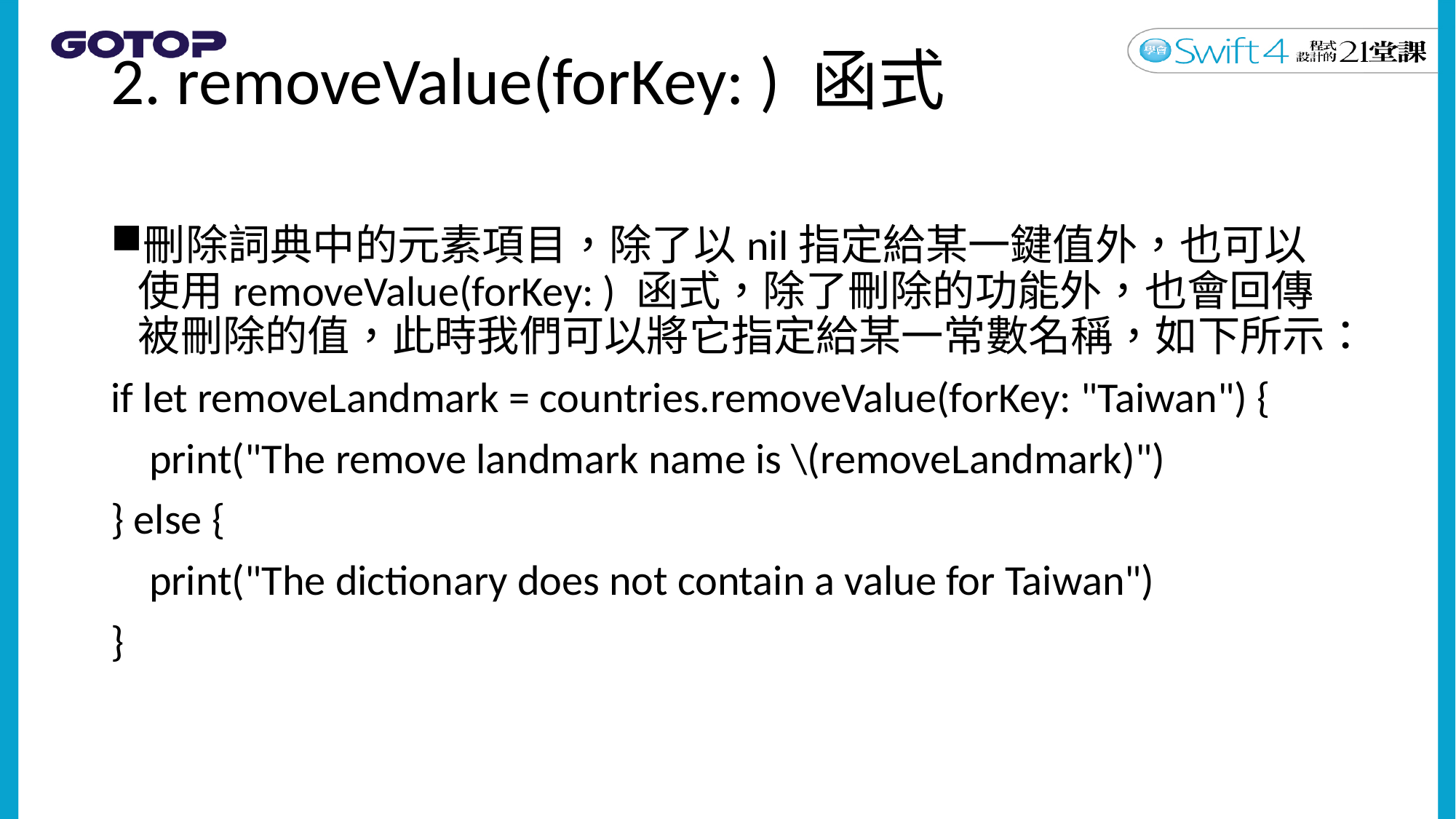

# 2. removeValue(forKey: ) 函式
刪除詞典中的元素項目，除了以nil指定給某一鍵值外，也可以使用removeValue(forKey: ) 函式，除了刪除的功能外，也會回傳被刪除的值，此時我們可以將它指定給某一常數名稱，如下所示：
if let removeLandmark = countries.removeValue(forKey: "Taiwan") {
    print("The remove landmark name is \(removeLandmark)")
} else {
    print("The dictionary does not contain a value for Taiwan")
}